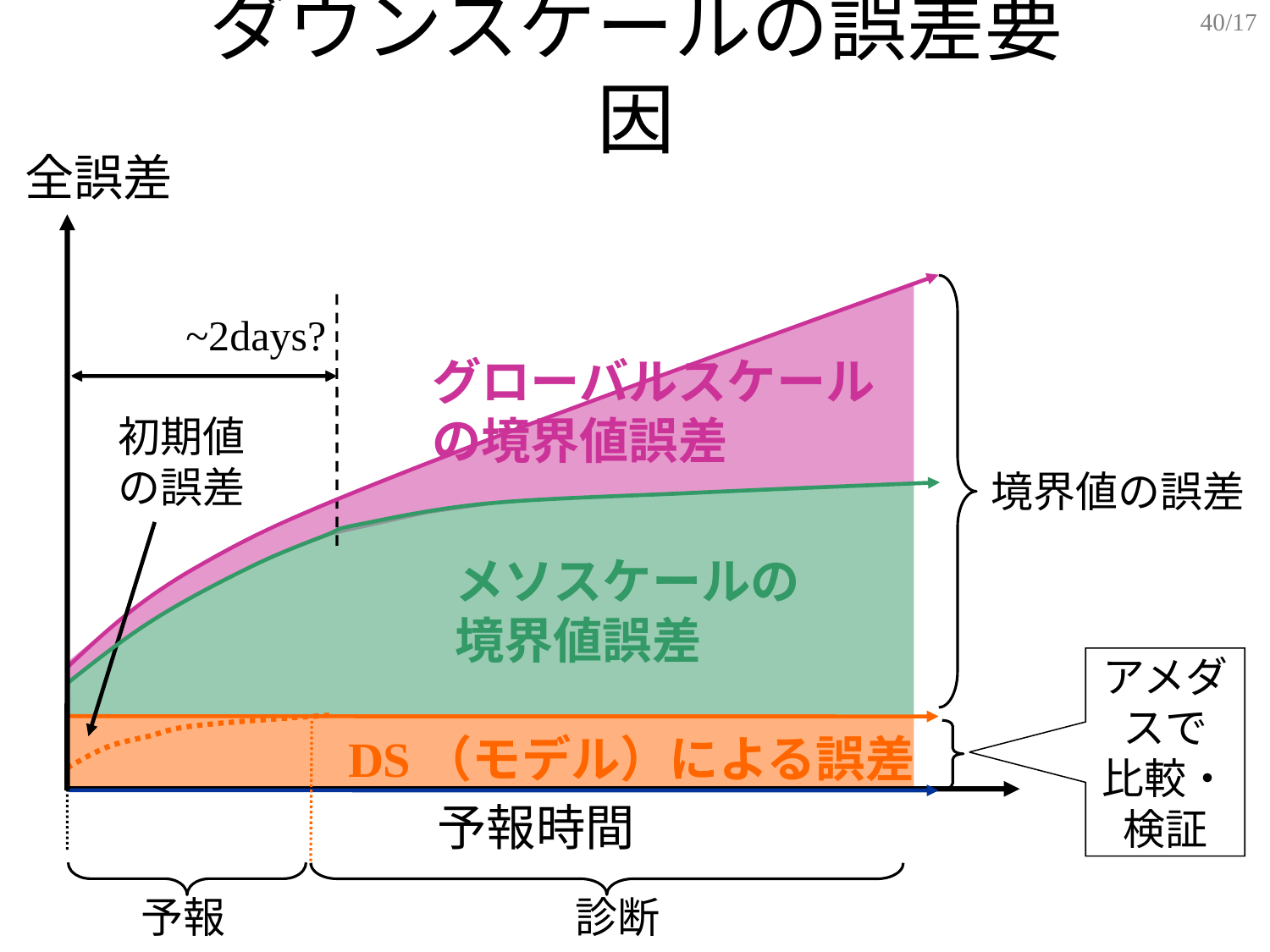

40/17
# ダウンスケールの誤差要因
全誤差

~2days?
グローバルスケール
の境界値誤差

初期値
の誤差
境界値の誤差

メソスケールの
境界値誤差

アメダスで
比較・検証

DS（モデル）による誤差

予報時間
予報
診断